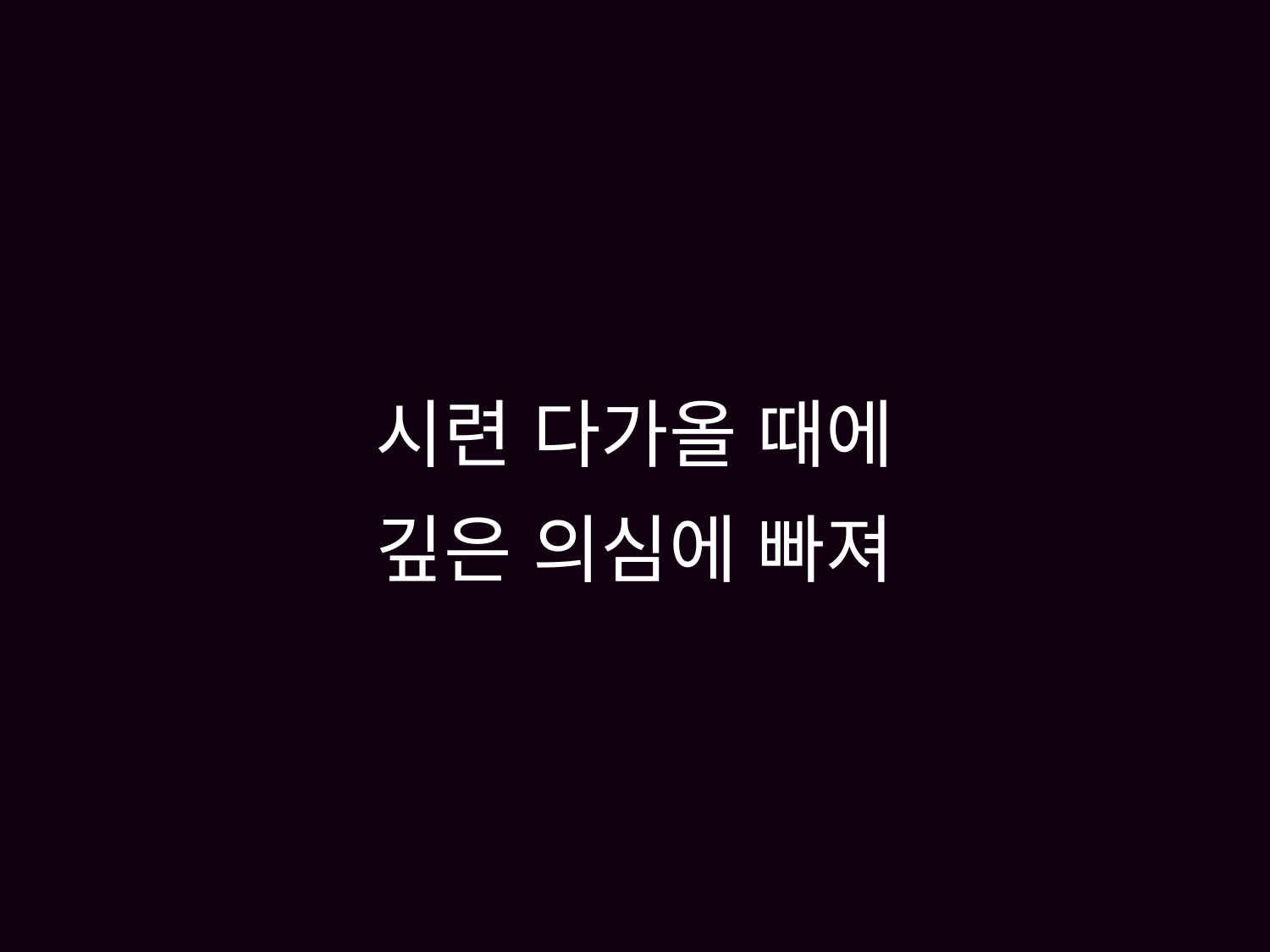

# 시련 다가올 때에 깊은 의심에 빠져